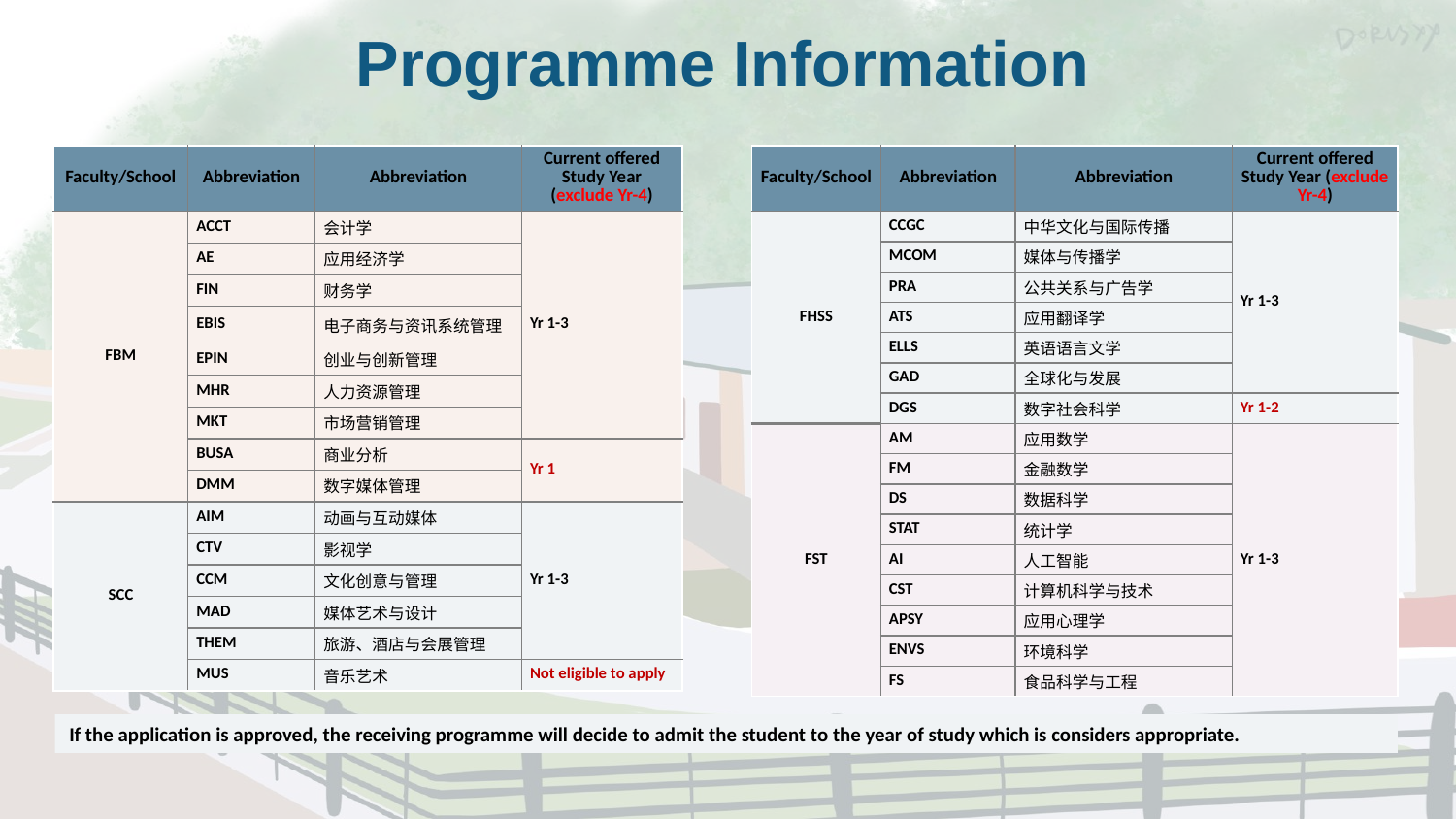

Programme Information
| Faculty/School | Abbreviation | Abbreviation | Current offered Study Year (exclude Yr-4) |
| --- | --- | --- | --- |
| FBM | ACCT | 会计学 | Yr 1-3 |
|  | AE | 应用经济学 |  |
|  | FIN | 财务学 |  |
|  | EBIS | 电子商务与资讯系统管理 |  |
|  | EPIN | 创业与创新管理 |  |
|  | MHR | 人力资源管理 |  |
|  | MKT | 市场营销管理 |  |
|  | BUSA | 商业分析 | Yr 1 |
|  | DMM | 数字媒体管理 |  |
| SCC | AIM | 动画与互动媒体 | Yr 1-3 |
|  | CTV | 影视学 |  |
|  | CCM | 文化创意与管理 |  |
|  | MAD | 媒体艺术与设计 |  |
|  | THEM | 旅游、酒店与会展管理 |  |
|  | MUS | 音乐艺术 | Not eligible to apply |
| Faculty/School | Abbreviation | Abbreviation | Current offered Study Year (exclude Yr-4) |
| --- | --- | --- | --- |
| FHSS | CCGC | 中华文化与国际传播 | Yr 1-3 |
|  | MCOM | 媒体与传播学 |  |
|  | PRA | 公共关系与广告学 |  |
|  | ATS | 应用翻译学 |  |
|  | ELLS | 英语语言文学 |  |
|  | GAD | 全球化与发展 |  |
|  | DGS | 数字社会科学 | Yr 1-2 |
| FST | AM | 应用数学 | Yr 1-3 |
|  | FM | 金融数学 |  |
|  | DS | 数据科学 |  |
|  | STAT | 统计学 |  |
|  | AI | 人工智能 |  |
|  | CST | 计算机科学与技术 |  |
|  | APSY | 应用心理学 |  |
|  | ENVS | 环境科学 |  |
|  | FS | 食品科学与工程 |  |
If the application is approved, the receiving programme will decide to admit the student to the year of study which is considers appropriate.